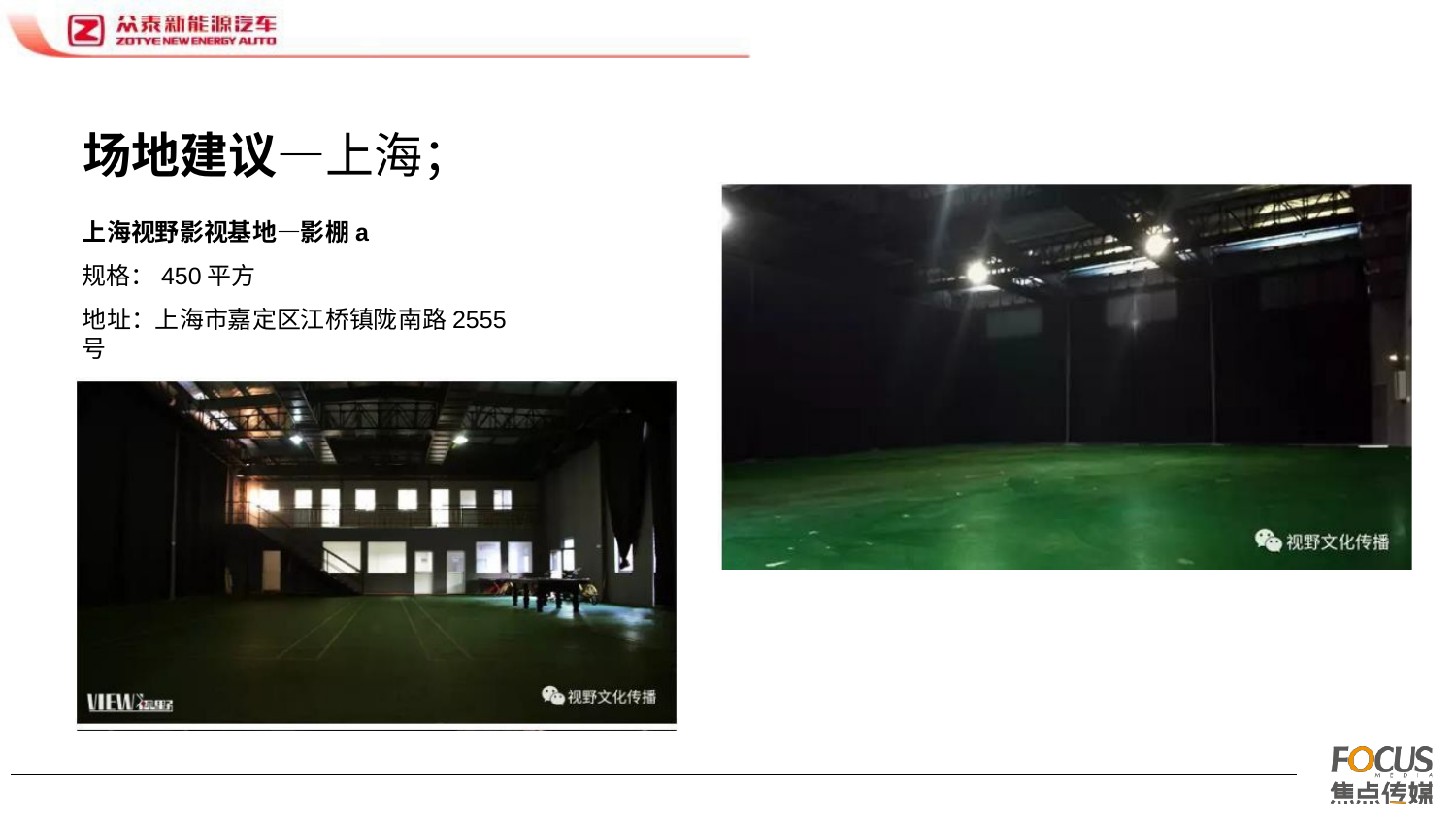

# 场地建议—上海；

上海视野影视基地—影棚a
规格：450平方
地址：上海市嘉定区江桥镇陇南路2555号